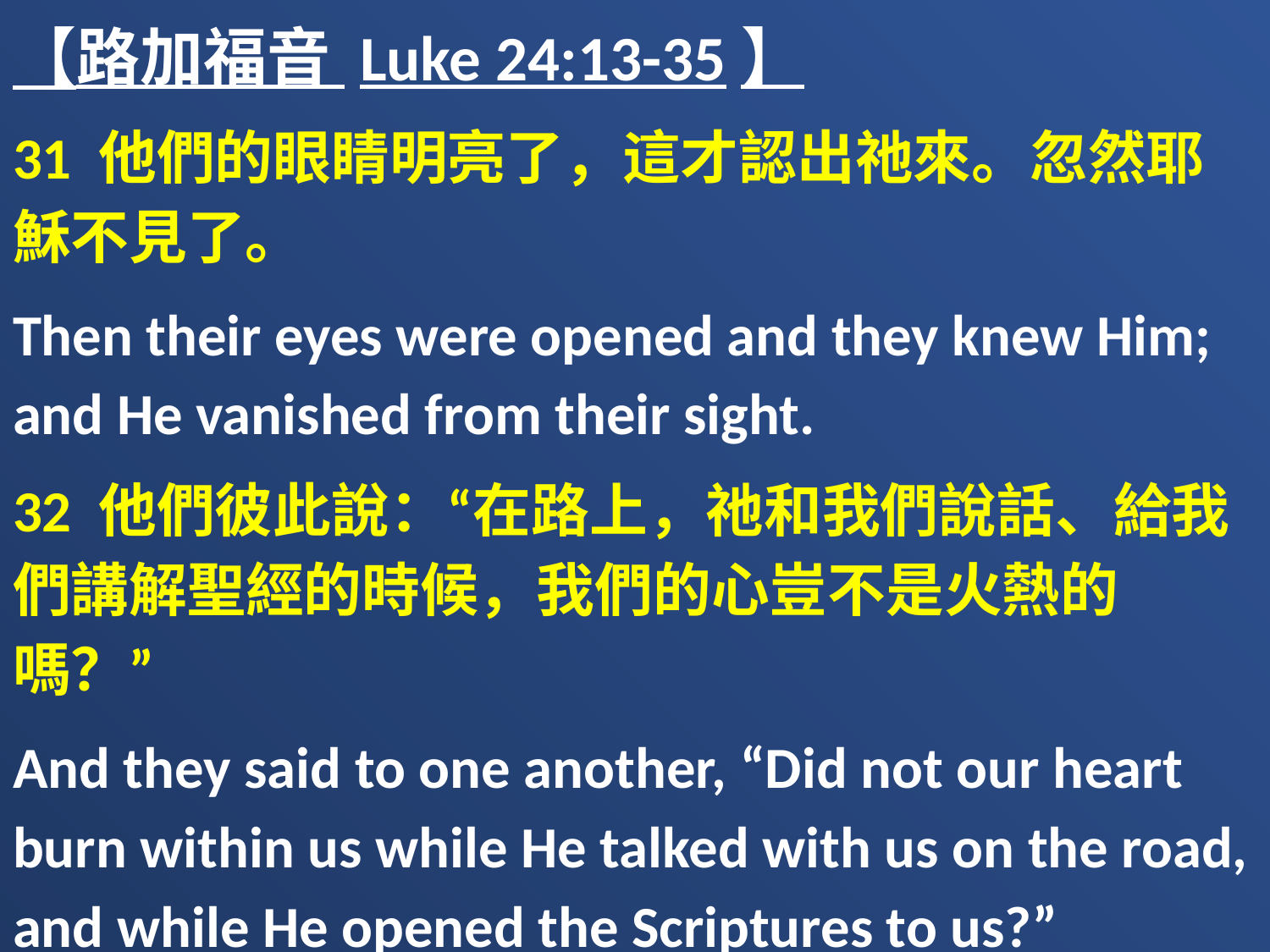

【路加福音 Luke 24:13-35】
31 他們的眼睛明亮了，這才認出祂來。忽然耶穌不見了。
Then their eyes were opened and they knew Him; and He vanished from their sight.
32 他們彼此說：“在路上，祂和我們說話、給我們講解聖經的時候，我們的心豈不是火熱的嗎？”
And they said to one another, “Did not our heart burn within us while He talked with us on the road, and while He opened the Scriptures to us?”